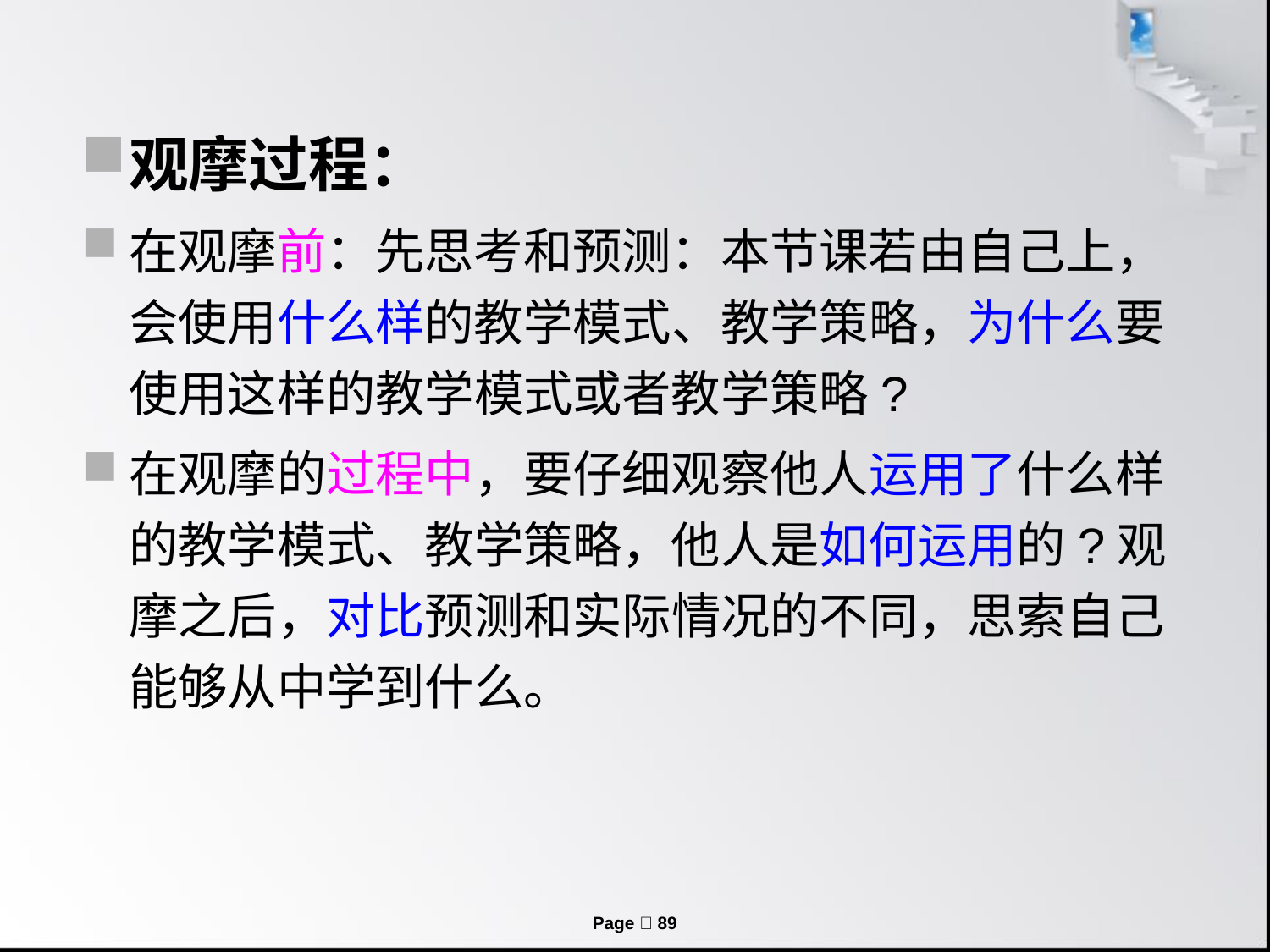

观摩过程：
在观摩前：先思考和预测：本节课若由自己上，会使用什么样的教学模式、教学策略，为什么要使用这样的教学模式或者教学策略?
在观摩的过程中，要仔细观察他人运用了什么样的教学模式、教学策略，他人是如何运用的?观摩之后，对比预测和实际情况的不同，思索自己能够从中学到什么。